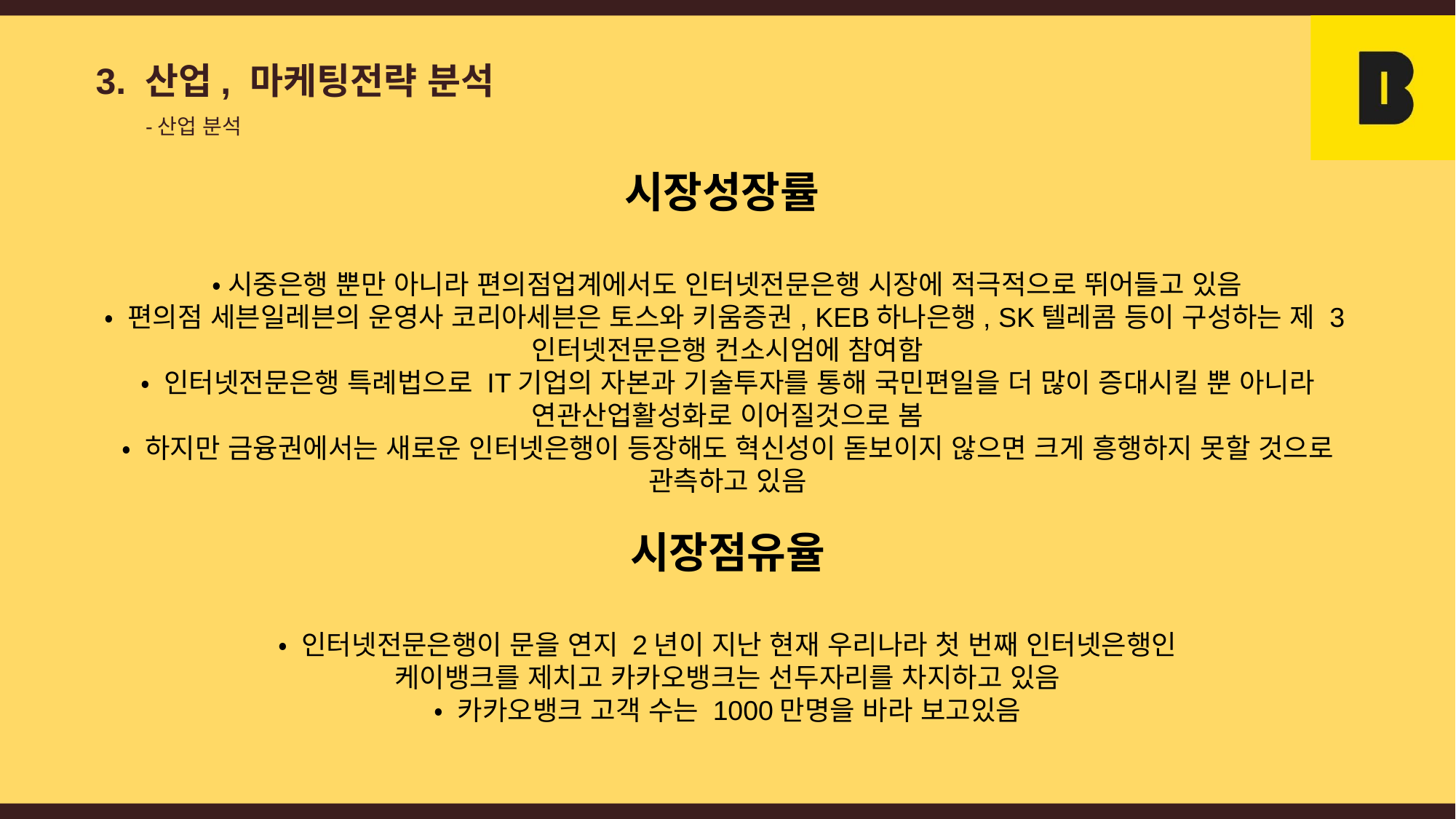

3. 산업, 마케팅전략 분석
-산업 분석
시장성장률

•시중은행 뿐만 아니라 편의점업계에서도 인터넷전문은행 시장에 적극적으로 뛰어들고 있음
• 편의점 세븐일레븐의 운영사 코리아세븐은 토스와 키움증권, KEB하나은행, SK텔레콤 등이 구성하는 제 3인터넷전문은행 컨소시엄에 참여함
• 인터넷전문은행 특례법으로 IT기업의 자본과 기술투자를 통해 국민편일을 더 많이 증대시킬 뿐 아니라 연관산업활성화로 이어질것으로 봄
• 하지만 금융권에서는 새로운 인터넷은행이 등장해도 혁신성이 돋보이지 않으면 크게 흥행하지 못할 것으로 관측하고 있음
시장점유율

• 인터넷전문은행이 문을 연지 2년이 지난 현재 우리나라 첫 번째 인터넷은행인 케이뱅크를 제치고 카카오뱅크는 선두자리를 차지하고 있음
• 카카오뱅크 고객 수는 1000만명을 바라 보고있음